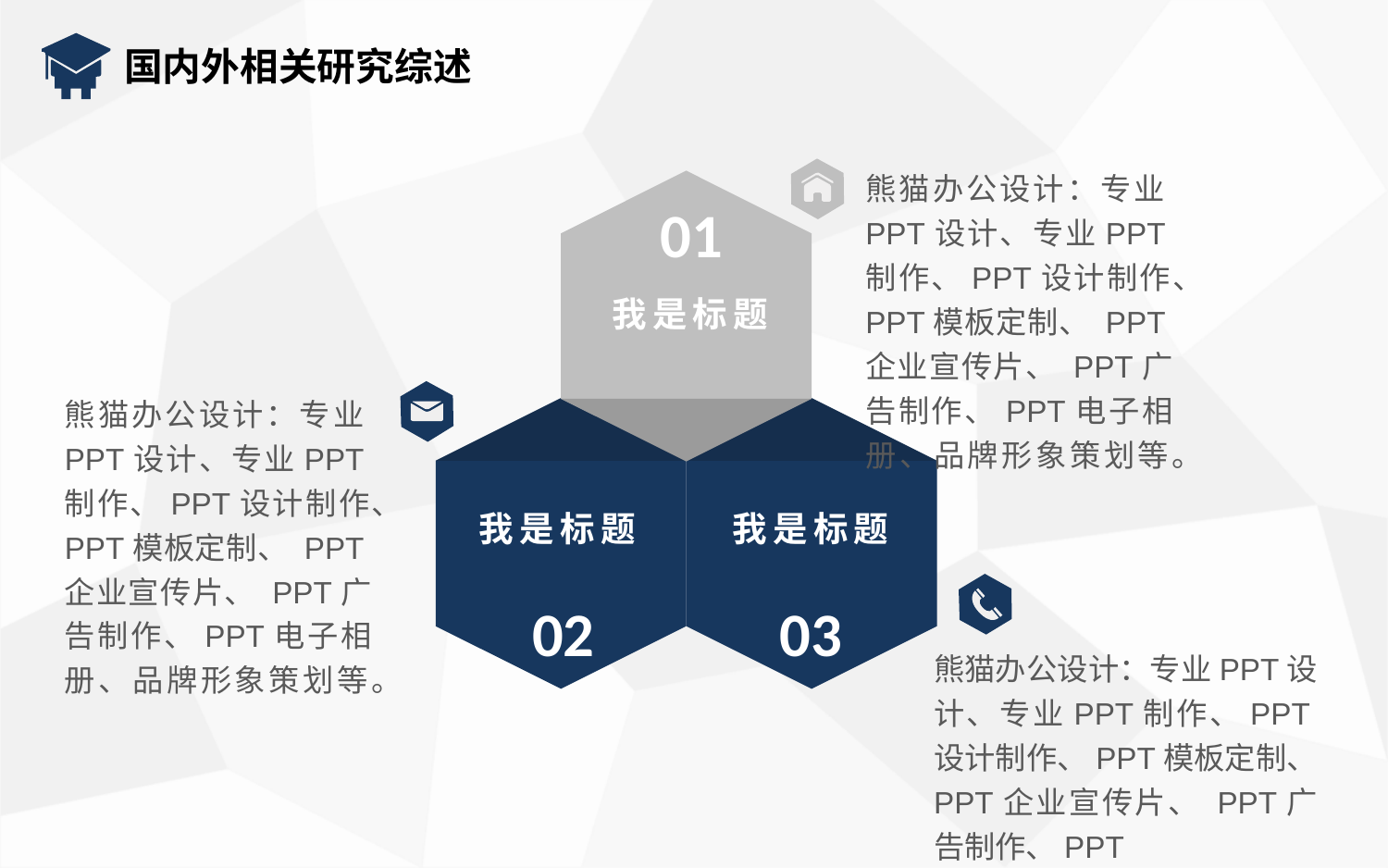

国内外相关研究综述
熊猫办公设计：专业PPT设计、专业PPT制作、PPT设计制作、PPT模板定制、 PPT企业宣传片、 PPT广告制作、PPT电子相册、品牌形象策划等。

01
我是标题

熊猫办公设计：专业PPT设计、专业PPT制作、PPT设计制作、PPT模板定制、 PPT企业宣传片、 PPT广告制作、PPT电子相册、品牌形象策划等。

我是标题
02
我是标题
03

熊猫办公设计：专业PPT设计、专业PPT制作、PPT设计制作、PPT模板定制、 PPT企业宣传片、 PPT广告制作、PPT